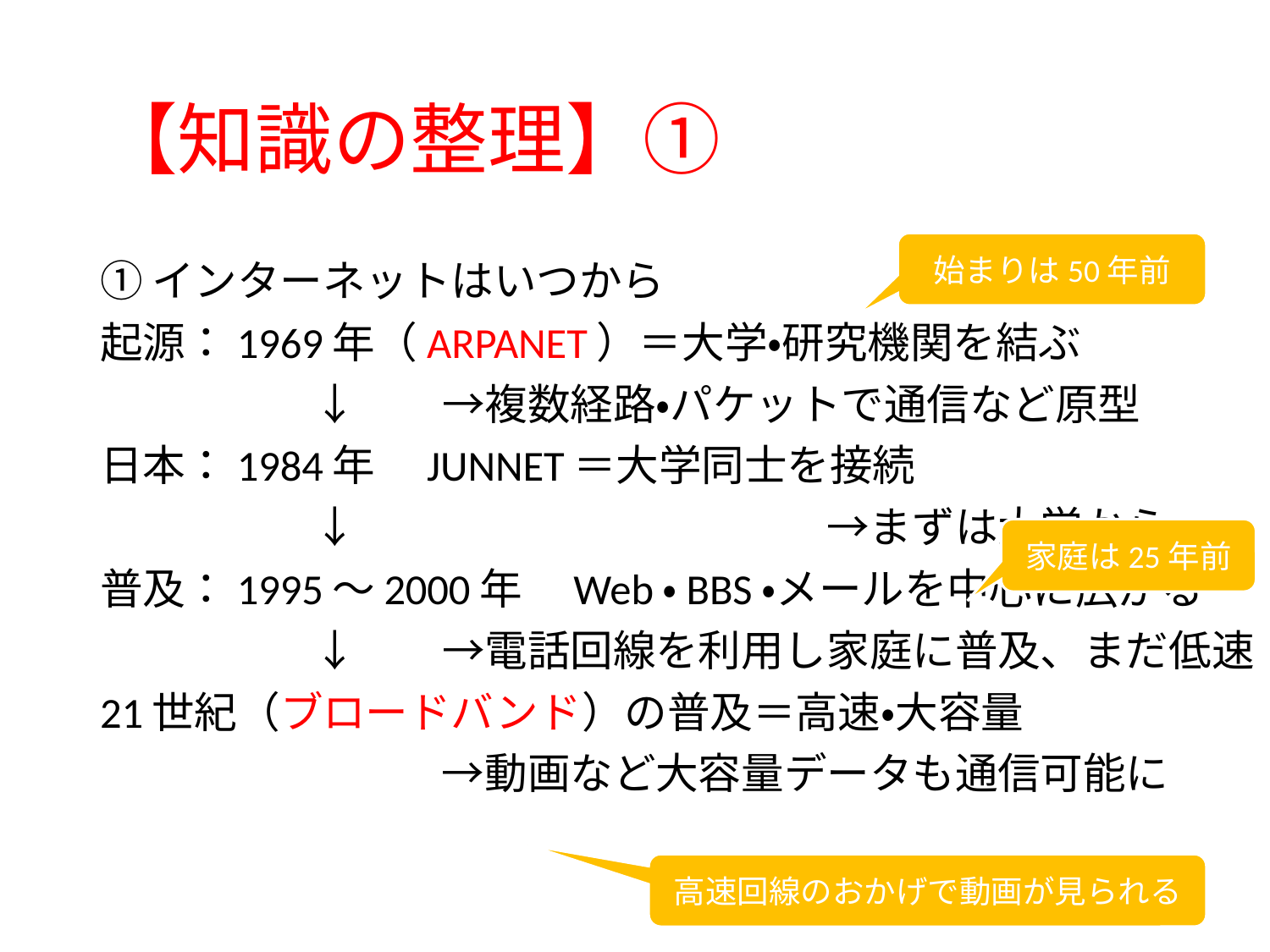

# 【知識の整理】①
始まりは50年前
①インターネットはいつから
起源：1969年（ARPANET）＝大学・研究機関を結ぶ
　　　　　↓　　→複数経路・パケットで通信など原型
日本：1984年　JUNNET＝大学同士を接続
　　　　　↓　　　　　　　　　　　→まずは大学から
普及：1995～2000年　Web・BBS・メールを中心に広がる
　　　　　↓　　→電話回線を利用し家庭に普及、まだ低速
21世紀（ブロードバンド）の普及＝高速・大容量
　　　　　　　　→動画など大容量データも通信可能に
家庭は25年前
高速回線のおかげで動画が見られる